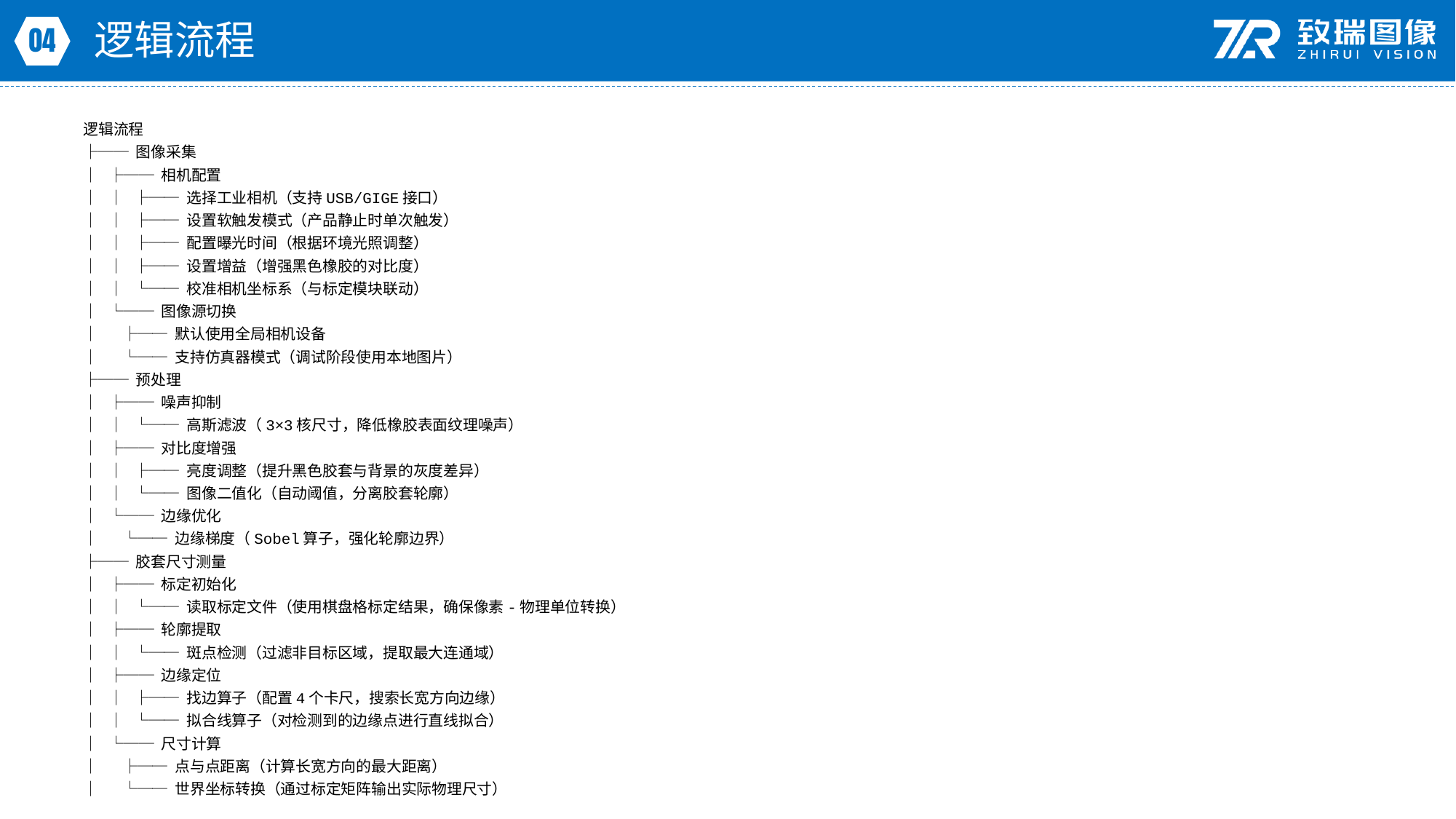

逻辑流程
04

逻辑流程
├── 图像采集
│   ├── 相机配置
│   │   ├── 选择工业相机（支持USB/GIGE接口）
│   │   ├── 设置软触发模式（产品静止时单次触发）
│   │   ├── 配置曝光时间（根据环境光照调整）
│   │   ├── 设置增益（增强黑色橡胶的对比度）
│   │   └── 校准相机坐标系（与标定模块联动）
│   └── 图像源切换
│       ├── 默认使用全局相机设备
│       └── 支持仿真器模式（调试阶段使用本地图片）
├── 预处理
│   ├── 噪声抑制
│   │   └── 高斯滤波（3×3核尺寸，降低橡胶表面纹理噪声）
│   ├── 对比度增强
│   │   ├── 亮度调整（提升黑色胶套与背景的灰度差异）
│   │   └── 图像二值化（自动阈值，分离胶套轮廓）
│   └── 边缘优化
│       └── 边缘梯度（Sobel算子，强化轮廓边界）
├── 胶套尺寸测量
│   ├── 标定初始化
│   │   └── 读取标定文件（使用棋盘格标定结果，确保像素-物理单位转换）
│   ├── 轮廓提取
│   │   └── 斑点检测（过滤非目标区域，提取最大连通域）
│   ├── 边缘定位
│   │   ├── 找边算子（配置4个卡尺，搜索长宽方向边缘）
│   │   └── 拟合线算子（对检测到的边缘点进行直线拟合）
│   └── 尺寸计算
│       ├── 点与点距离（计算长宽方向的最大距离）
│       └── 世界坐标转换（通过标定矩阵输出实际物理尺寸）